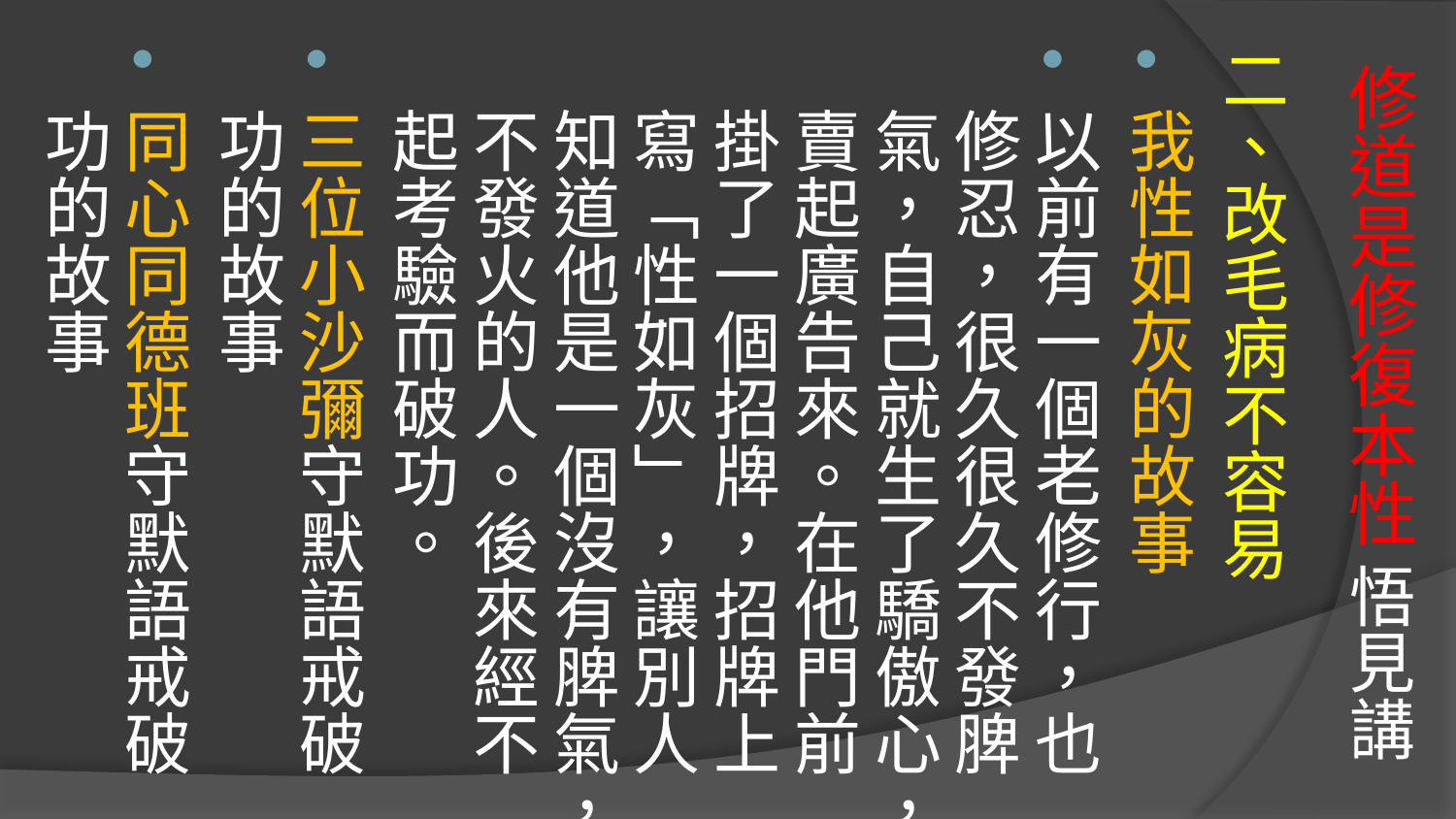

二、改毛病不容易
我性如灰的故事
以前有一個老修行，也修忍，很久很久不發脾氣，自己就生了驕傲心，賣起廣告來。在他門前掛了一個招牌，招牌上寫「性如灰」，讓別人知道他是一個沒有脾氣，不發火的人。後來經不起考驗而破功。
三位小沙彌守默語戒破功的故事
同心同德班守默語戒破功的故事
# 修道是修復本性 悟見講